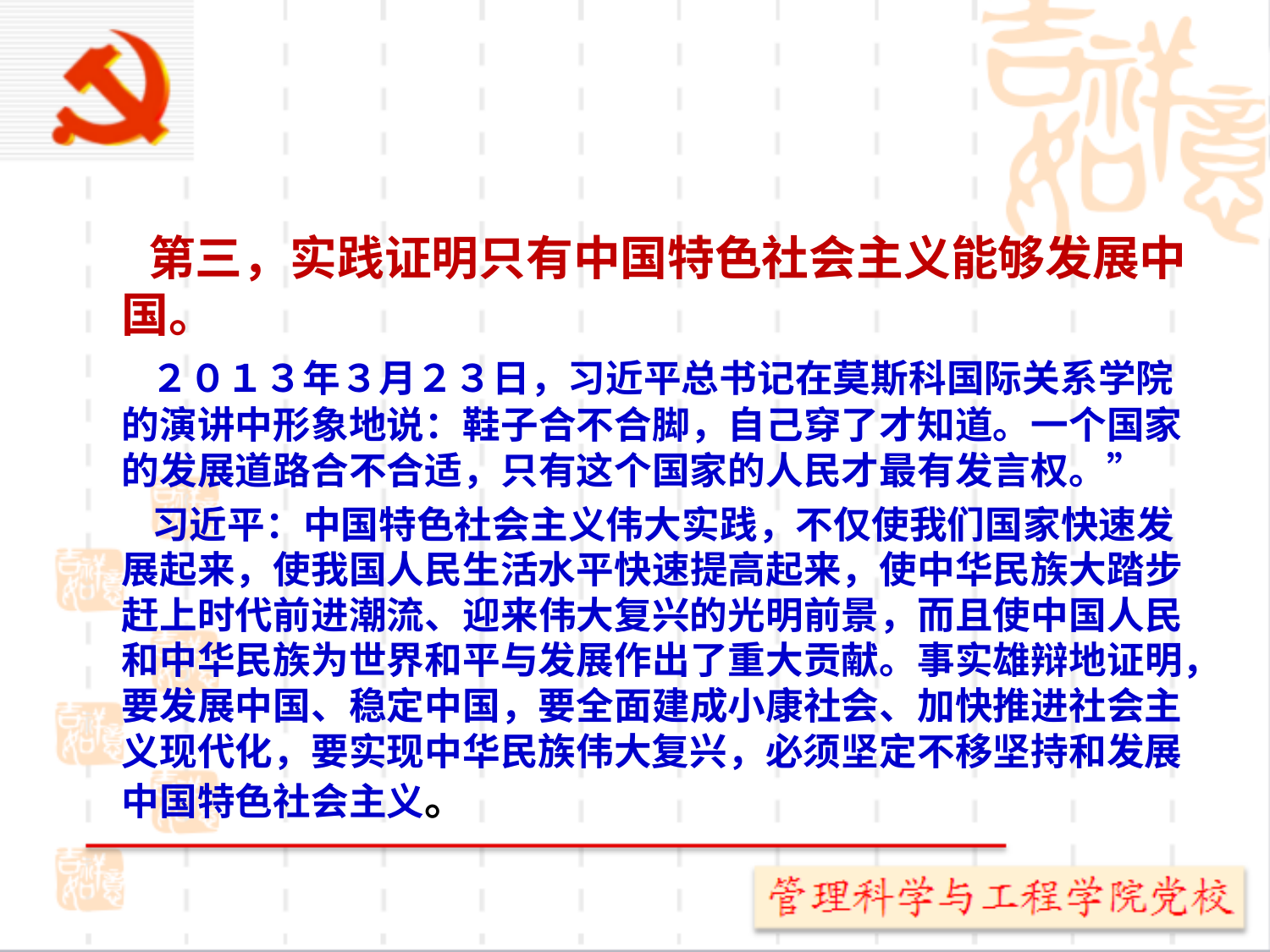

#
      第三，实践证明只有中国特色社会主义能够发展中国。
       ２０１３年３月２３日，习近平总书记在莫斯科国际关系学院的演讲中形象地说：鞋子合不合脚，自己穿了才知道。一个国家的发展道路合不合适，只有这个国家的人民才最有发言权。”
        习近平：中国特色社会主义伟大实践，不仅使我们国家快速发展起来，使我国人民生活水平快速提高起来，使中华民族大踏步赶上时代前进潮流、迎来伟大复兴的光明前景，而且使中国人民和中华民族为世界和平与发展作出了重大贡献。事实雄辩地证明，要发展中国、稳定中国，要全面建成小康社会、加快推进社会主义现代化，要实现中华民族伟大复兴，必须坚定不移坚持和发展中国特色社会主义。